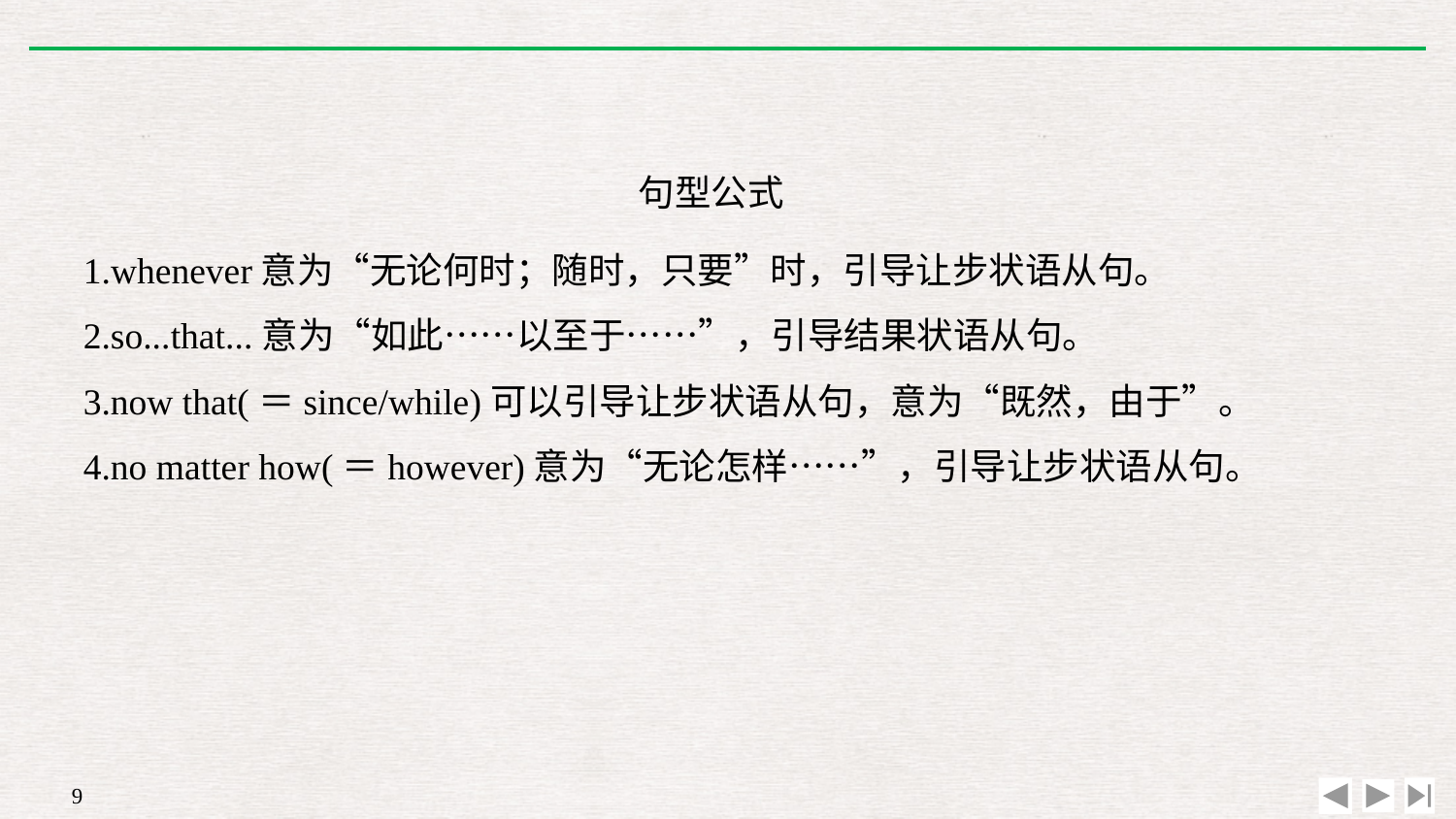

句型公式
1.whenever意为“无论何时；随时，只要”时，引导让步状语从句。
2.so...that...意为“如此……以至于……”，引导结果状语从句。
3.now that(＝since/while)可以引导让步状语从句，意为“既然，由于”。
4.no matter how(＝however)意为“无论怎样……”，引导让步状语从句。